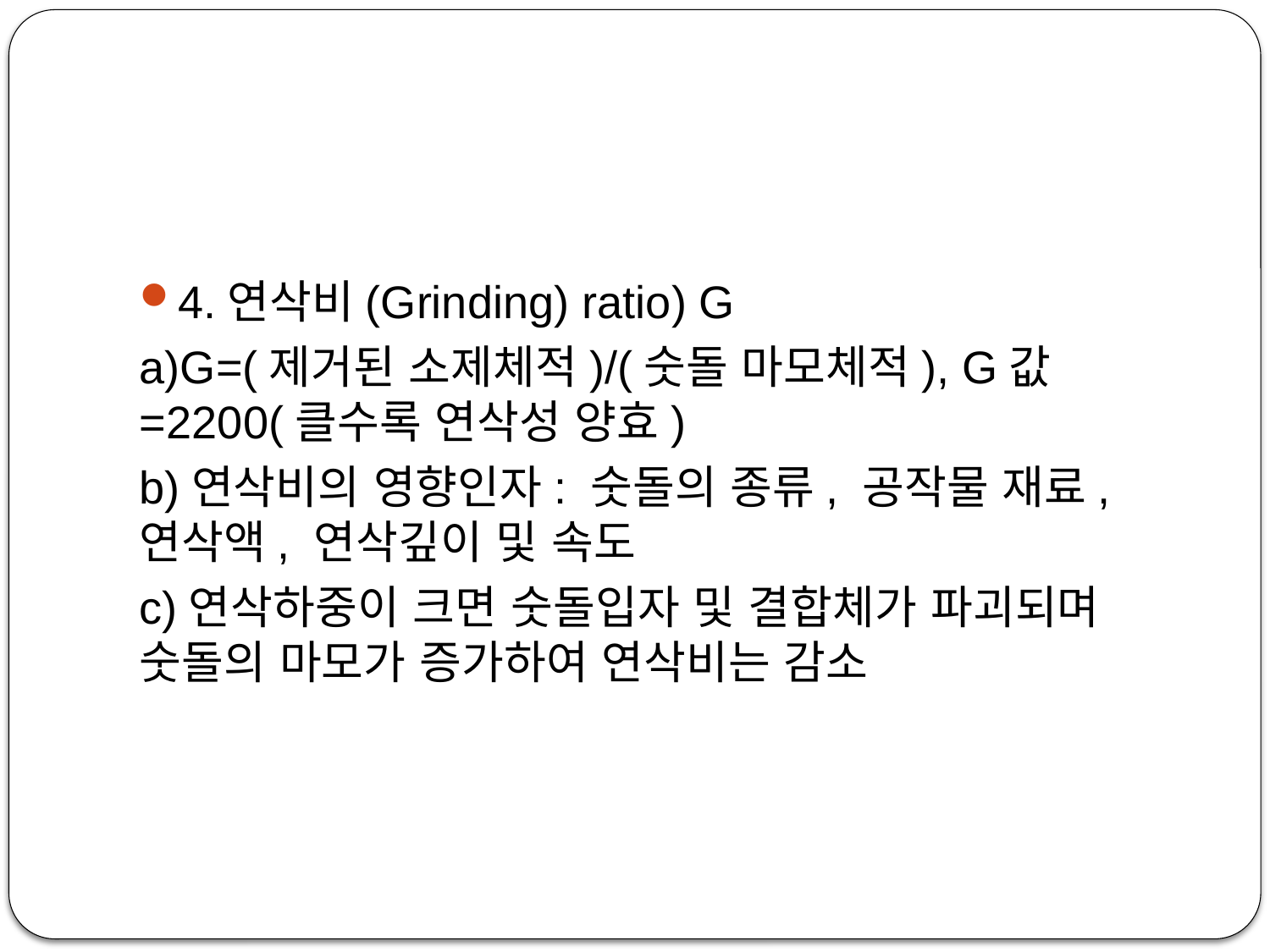

4.연삭비(Grinding) ratio) G
a)G=(제거된 소제체적)/(숫돌 마모체적), G값=2200(클수록 연삭성 양효)
b)연삭비의 영향인자: 숫돌의 종류, 공작물 재료, 연삭액, 연삭깊이 및 속도
c)연삭하중이 크면 숫돌입자 및 결합체가 파괴되며 숫돌의 마모가 증가하여 연삭비는 감소